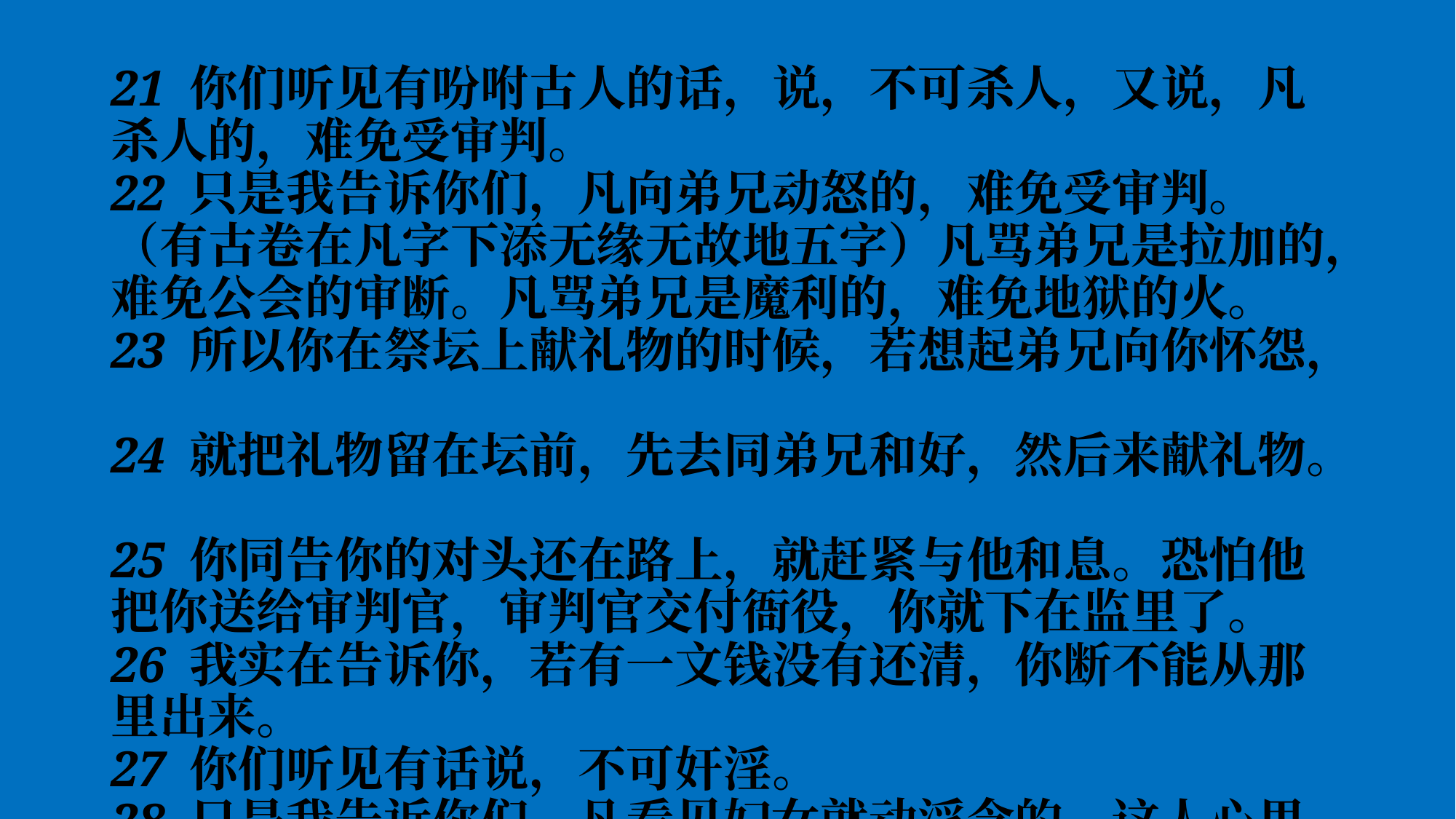

#
21 你们听见有吩咐古人的话，说，不可杀人，又说，凡杀人的，难免受审判。
22 只是我告诉你们，凡向弟兄动怒的，难免受审判。（有古卷在凡字下添无缘无故地五字）凡骂弟兄是拉加的，难免公会的审断。凡骂弟兄是魔利的，难免地狱的火。
23 所以你在祭坛上献礼物的时候，若想起弟兄向你怀怨，
24 就把礼物留在坛前，先去同弟兄和好，然后来献礼物。
25 你同告你的对头还在路上，就赶紧与他和息。恐怕他把你送给审判官，审判官交付衙役，你就下在监里了。
26 我实在告诉你，若有一文钱没有还清，你断不能从那里出来。
27 你们听见有话说，不可奸淫。
28 只是我告诉你们，凡看见妇女就动淫念的，这人心里已经与她犯奸淫了。（太 5）